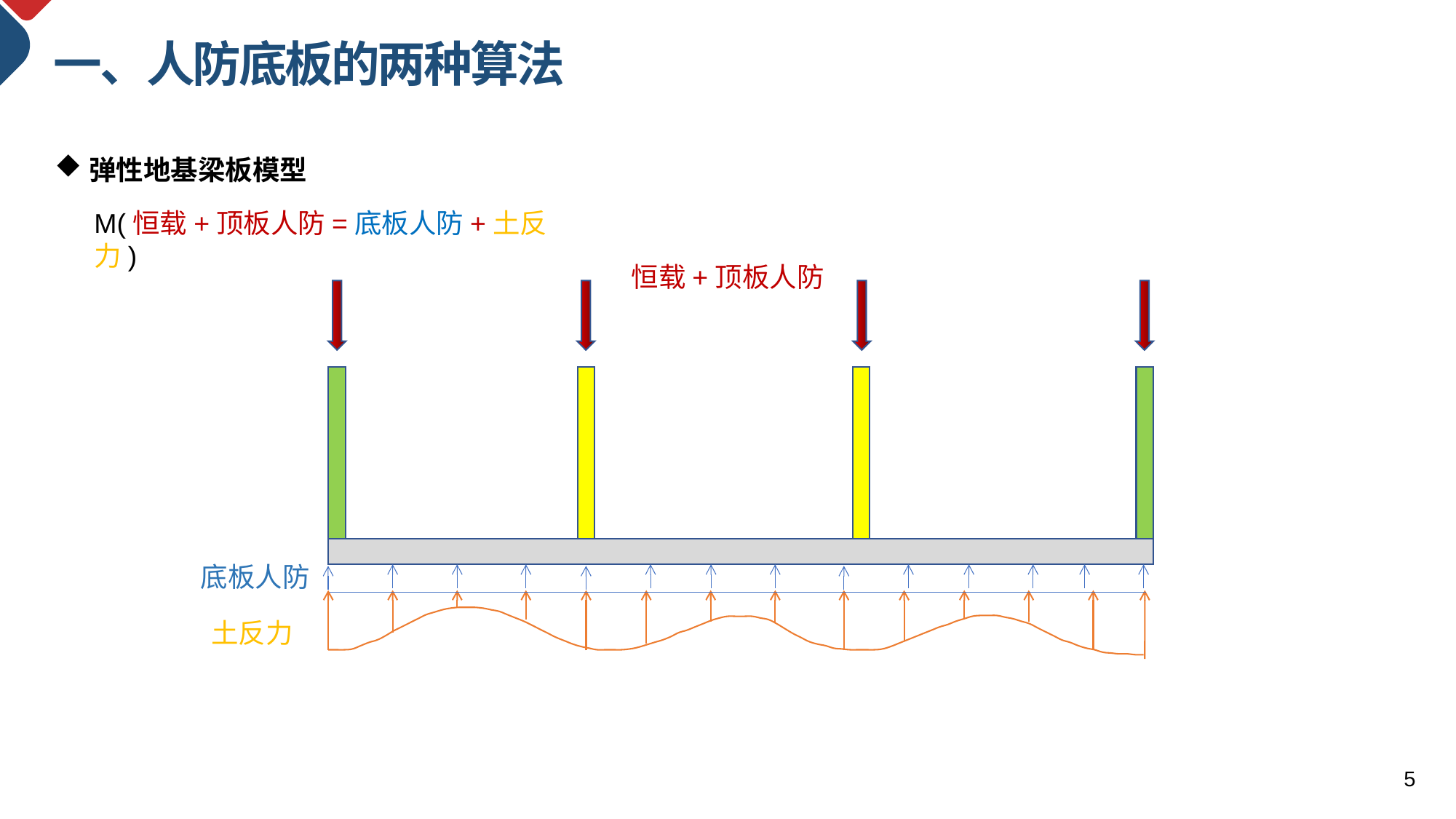

一、人防底板的两种算法
弹性地基梁板模型

M(恒载+顶板人防=底板人防+土反力)
恒载+顶板人防

底板人防

土反力